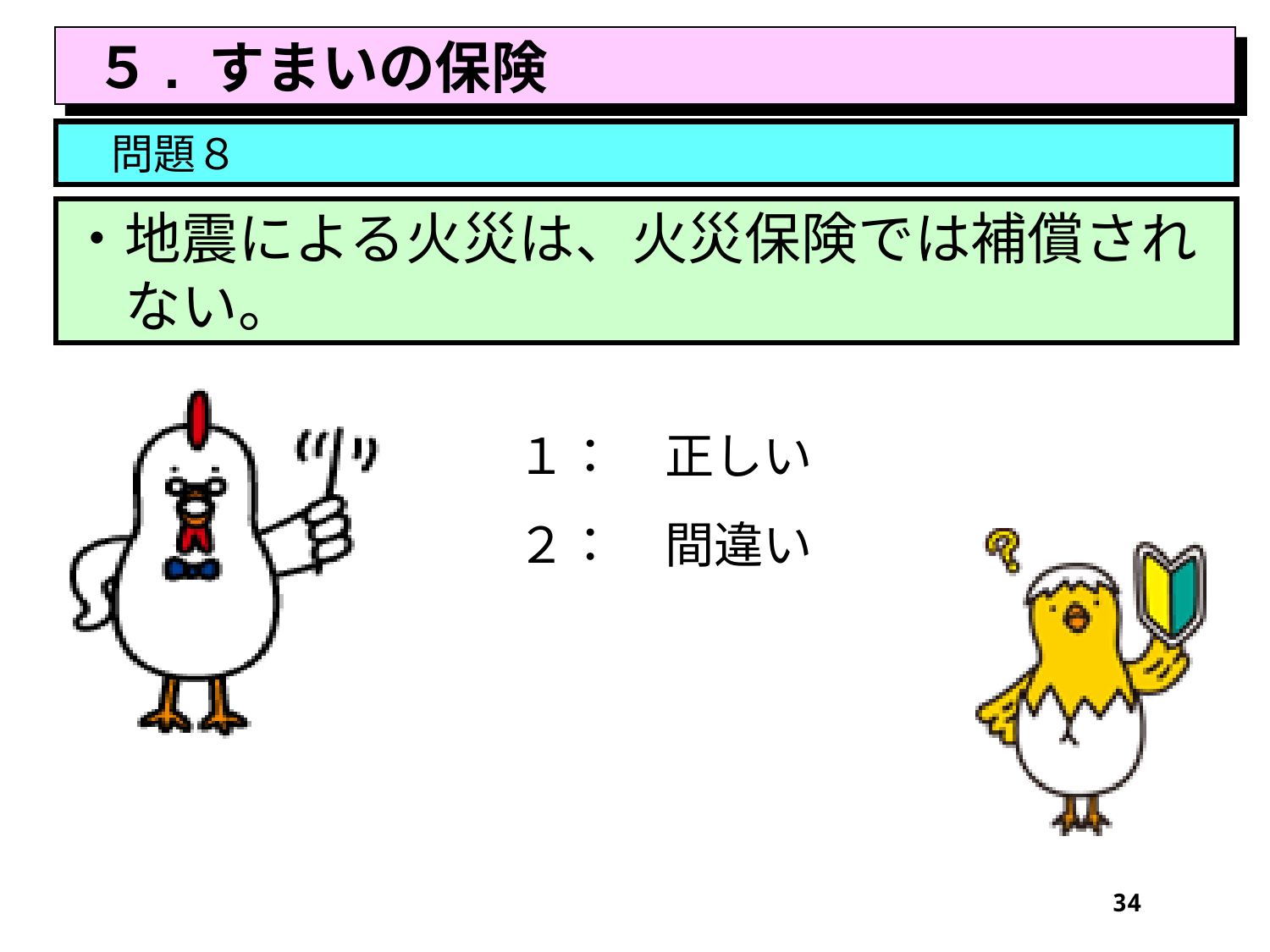

５. すまいの保険
　問題８
・地震による火災は、火災保険では補償され
　ない。

１：　正しい
２：　間違い

34